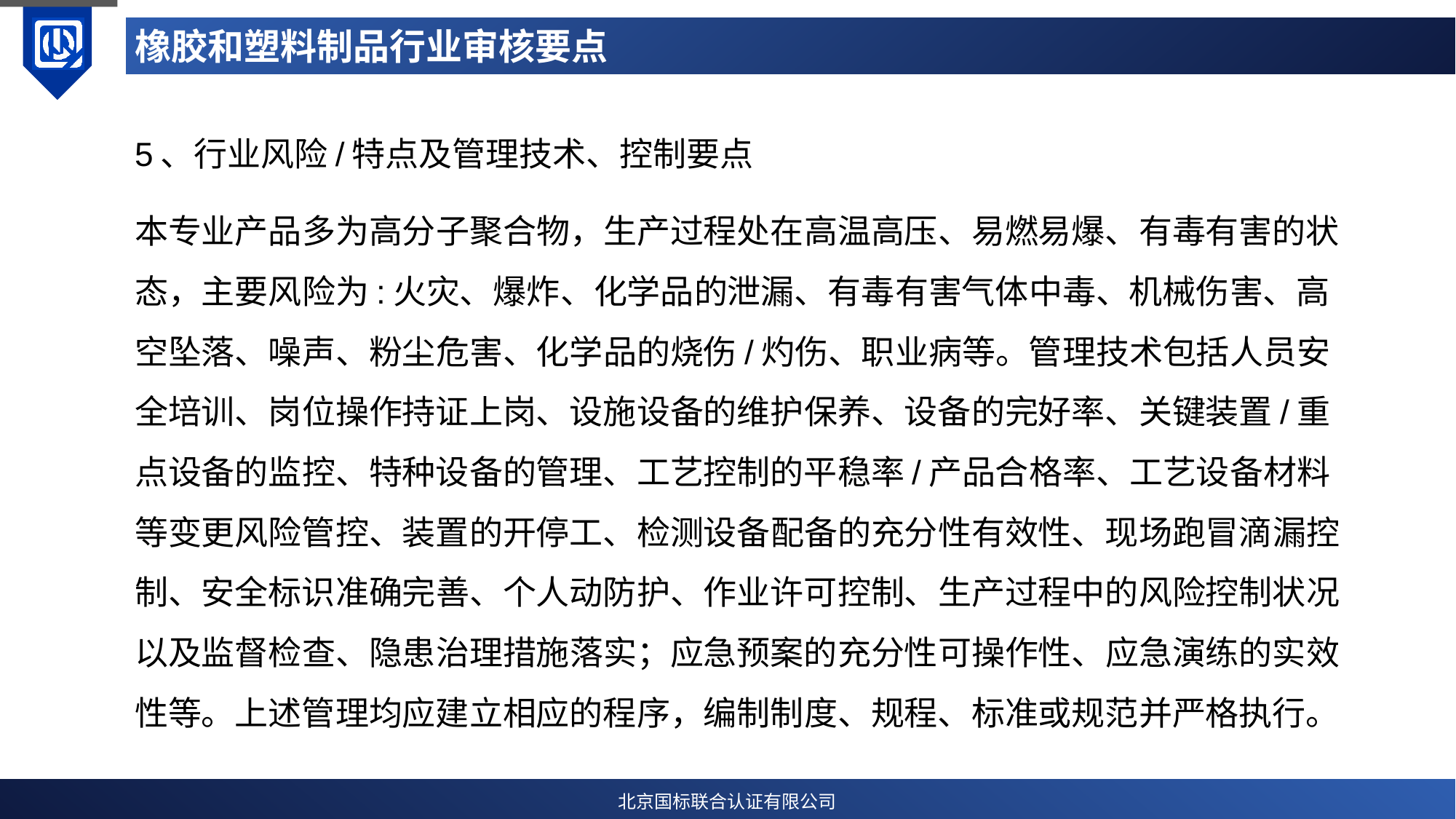

# 橡胶和塑料制品行业审核要点
5、行业风险/特点及管理技术、控制要点
本专业产品多为高分子聚合物，生产过程处在高温高压、易燃易爆、有毒有害的状态，主要风险为:火灾、爆炸、化学品的泄漏、有毒有害气体中毒、机械伤害、高空坠落、噪声、粉尘危害、化学品的烧伤/灼伤、职业病等。管理技术包括人员安全培训、岗位操作持证上岗、设施设备的维护保养、设备的完好率、关键装置/重点设备的监控、特种设备的管理、工艺控制的平稳率/产品合格率、工艺设备材料等变更风险管控、装置的开停工、检测设备配备的充分性有效性、现场跑冒滴漏控制、安全标识准确完善、个人动防护、作业许可控制、生产过程中的风险控制状况以及监督检查、隐患治理措施落实；应急预案的充分性可操作性、应急演练的实效性等。上述管理均应建立相应的程序，编制制度、规程、标准或规范并严格执行。